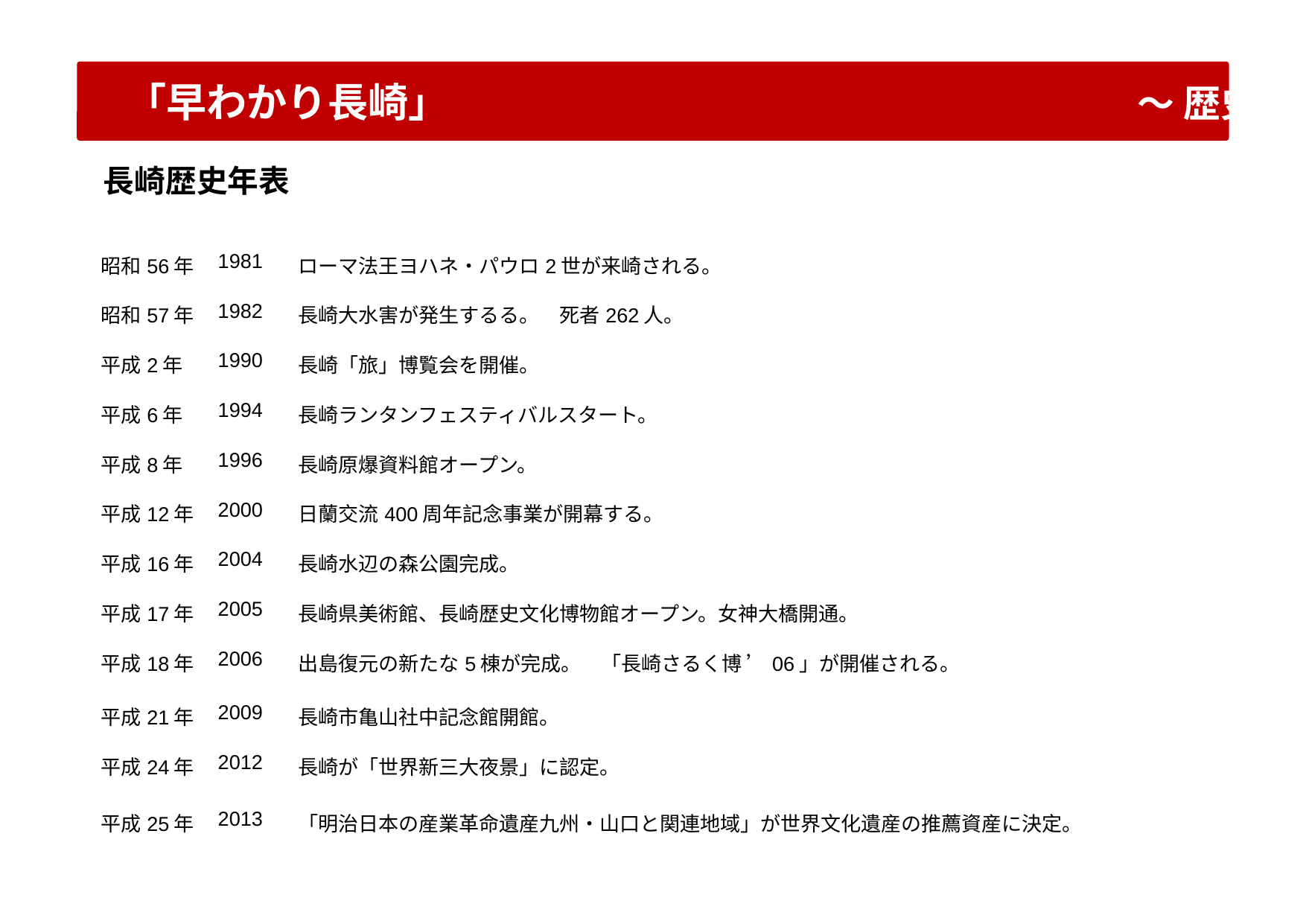

「早わかり長崎」　　　　　　　　　　　　　                     ～ 歴史 ⑥ ～
長崎歴史年表
| 昭和56年 | 1981 | ローマ法王ヨハネ・パウロ2世が来崎される。 |
| --- | --- | --- |
| 昭和57年 | 1982 | 長崎大水害が発生するる。　死者262人。 |
| 平成2年 | 1990 | 長崎「旅」博覧会を開催。 |
| 平成6年 | 1994 | 長崎ランタンフェスティバルスタート。 |
| 平成8年 | 1996 | 長崎原爆資料館オープン。 |
| 平成12年 | 2000 | 日蘭交流400周年記念事業が開幕する。 |
| 平成16年 | 2004 | 長崎水辺の森公園完成。 |
| 平成17年 | 2005 | 長崎県美術館、長崎歴史文化博物館オープン。女神大橋開通。 |
| 平成18年 | 2006 | 出島復元の新たな5棟が完成。　「長崎さるく博 ’06」が開催される。 |
| 平成21年 | 2009 | 長崎市亀山社中記念館開館。 |
| 平成24年 | 2012 | 長崎が「世界新三大夜景」に認定。 |
| 平成25年 | 2013 | 「明治日本の産業革命遺産九州・山口と関連地域」が世界文化遺産の推薦資産に決定。 |